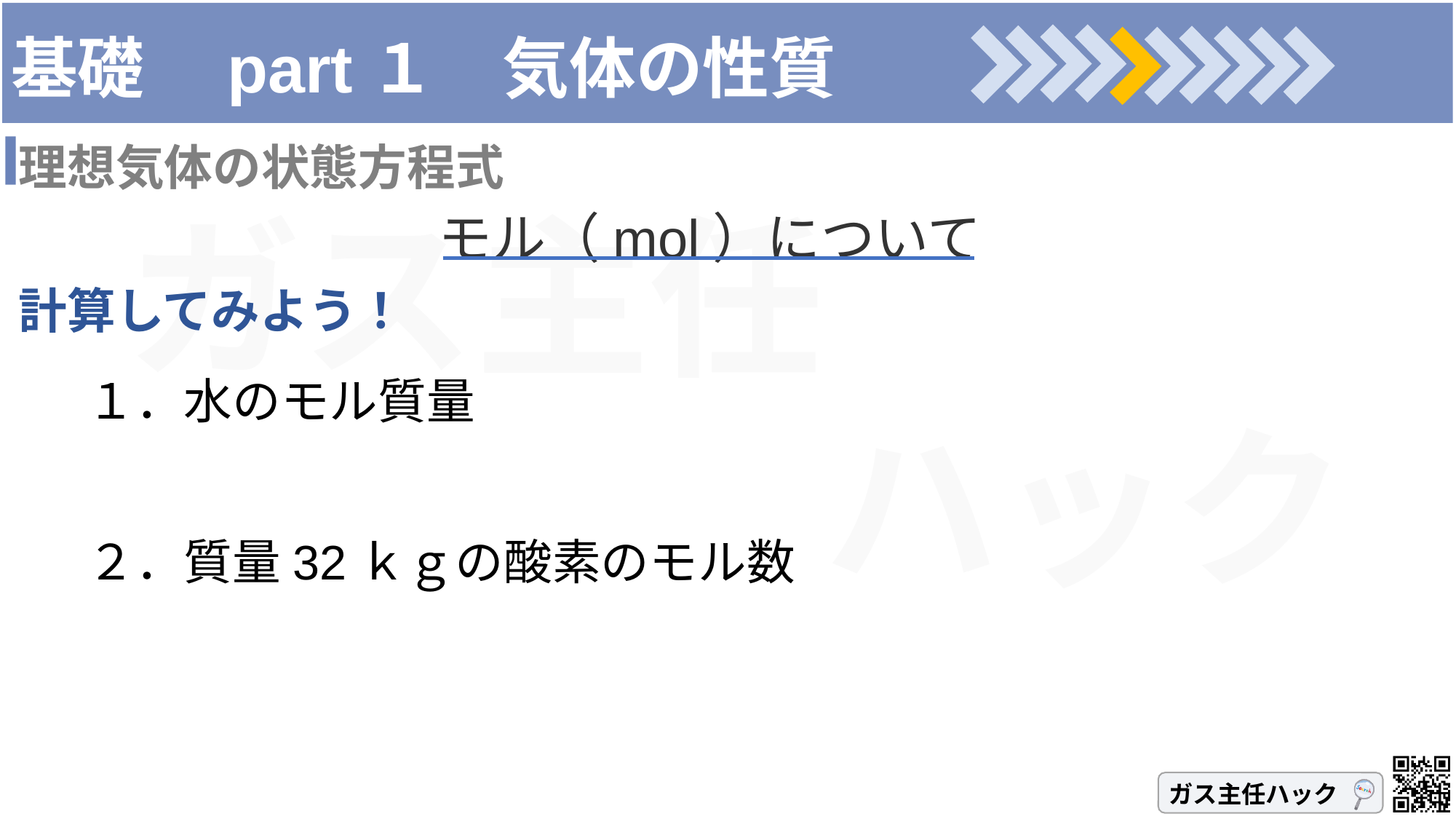

# 基礎　part１　気体の性質

理想気体の状態方程式

モル（mol）について
計算してみよう！
１．水のモル質量
２．質量32ｋｇの酸素のモル数